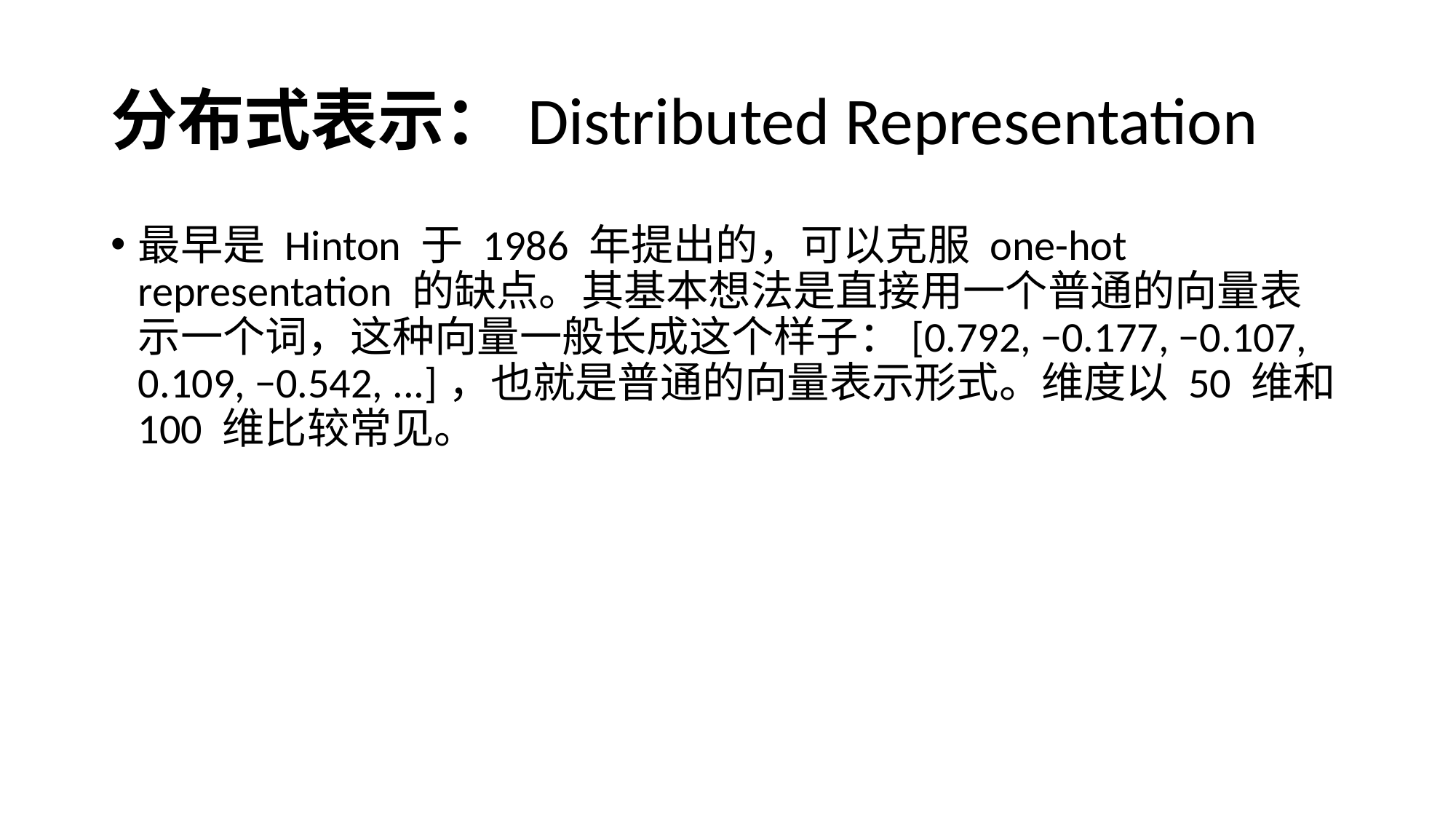

# 分布式表示：Distributed Representation
最早是 Hinton 于 1986 年提出的，可以克服 one-hot representation 的缺点。其基本想法是直接用一个普通的向量表示一个词，这种向量一般长成这个样子：[0.792, −0.177, −0.107, 0.109, −0.542, ...]，也就是普通的向量表示形式。维度以 50 维和 100 维比较常见。